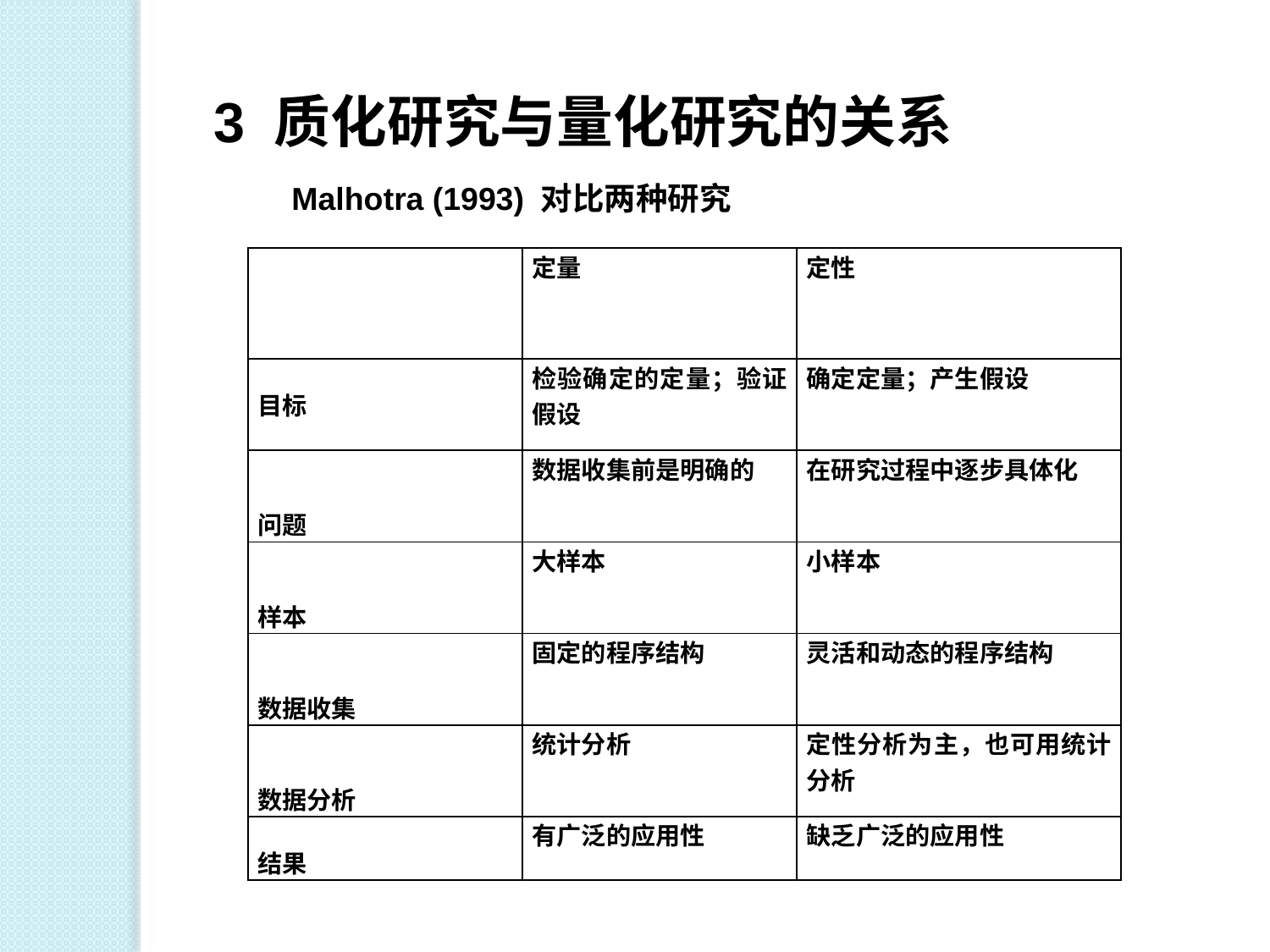

3 质化研究与量化研究的关系

Malhotra (1993) 对比两种研究
|  | 定量 | 定性 |
| --- | --- | --- |
| 目标 | 检验确定的定量；验证假设 | 确定定量；产生假设 |
| 问题 | 数据收集前是明确的 | 在研究过程中逐步具体化 |
| 样本 | 大样本 | 小样本 |
| 数据收集 | 固定的程序结构 | 灵活和动态的程序结构 |
| 数据分析 | 统计分析 | 定性分析为主，也可用统计分析 |
| 结果 | 有广泛的应用性 | 缺乏广泛的应用性 |